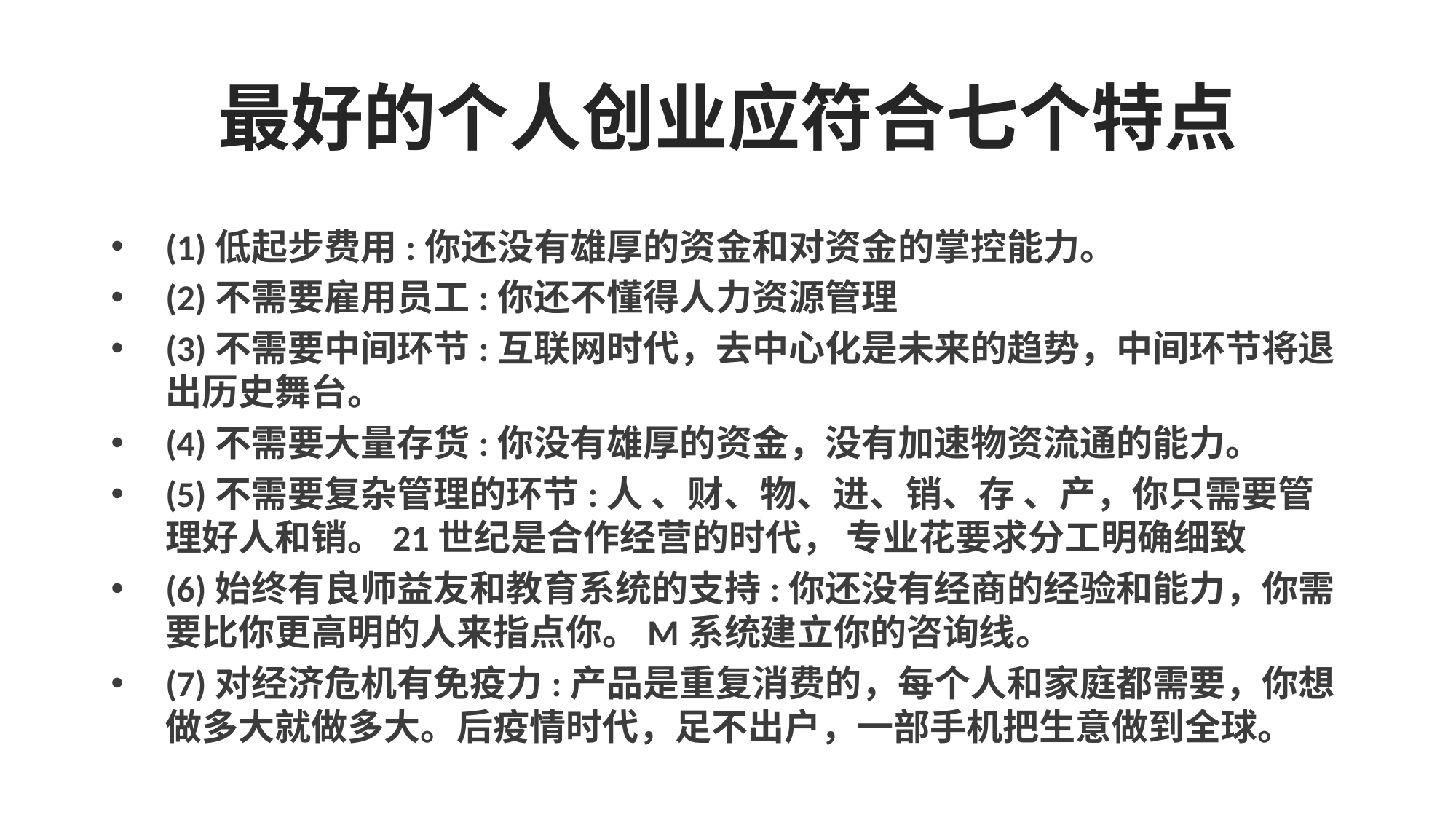

# 最好的个人创业应符合七个特点
(1)低起步费用:你还没有雄厚的资金和对资金的掌控能力。
(2)不需要雇用员工:你还不懂得人力资源管理
(3)不需要中间环节:互联网时代，去中心化是未来的趋势，中间环节将退出历史舞台。
(4)不需要大量存货:你没有雄厚的资金，没有加速物资流通的能力。
(5)不需要复杂管理的环节:人 、财、物、进、销、存 、产，你只需要管理好人和销。21世纪是合作经营的时代， 专业花要求分工明确细致
(6)始终有良师益友和教育系统的支持:你还没有经商的经验和能力，你需要比你更高明的人来指点你。M系统建立你的咨询线。
(7)对经济危机有免疫力:产品是重复消费的，每个人和家庭都需要，你想做多大就做多大。后疫情时代，足不出户，一部手机把生意做到全球。